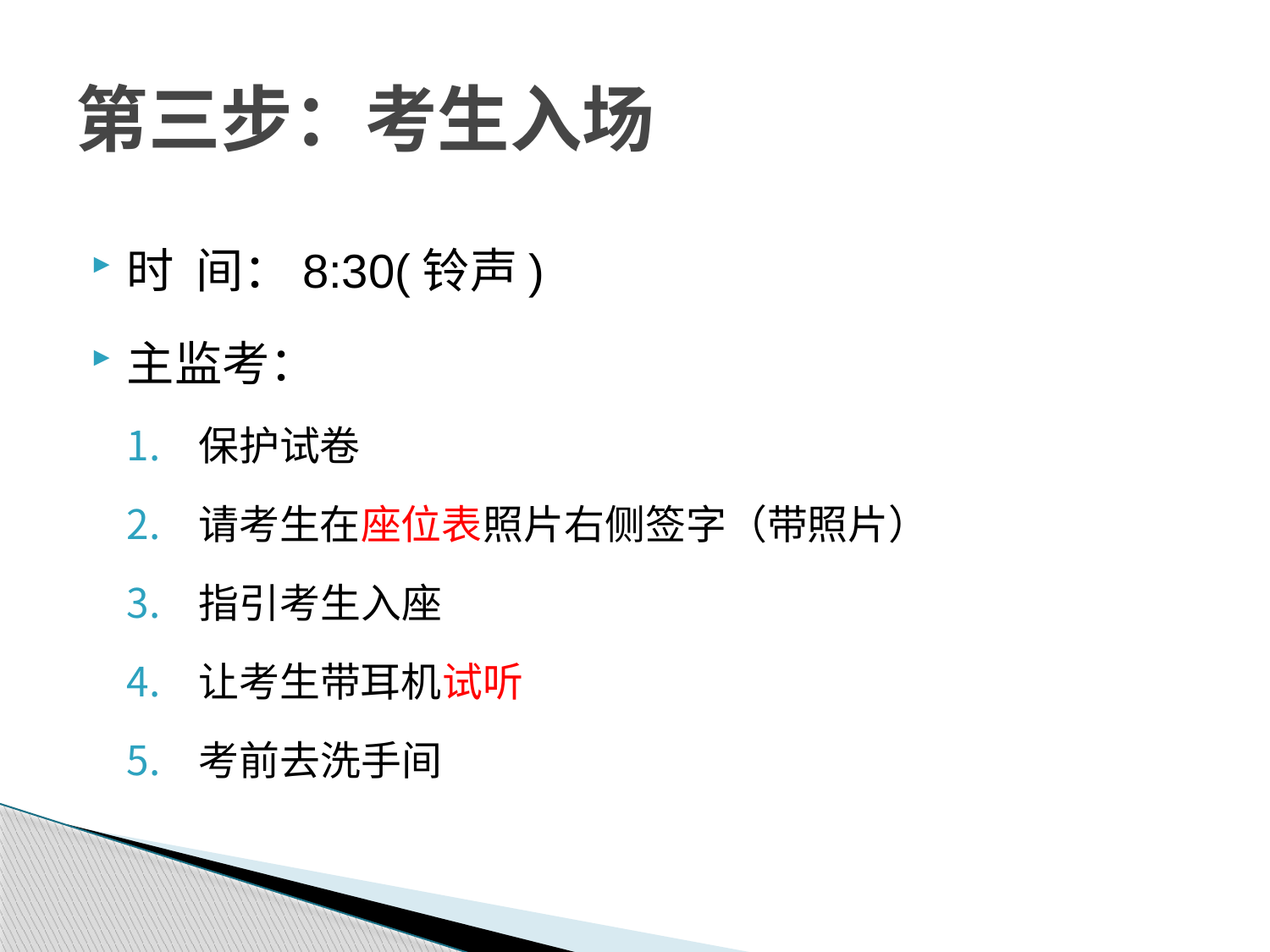

# 第三步：考生入场
时  间：8:30(铃声)
主监考：
保护试卷
请考生在座位表照片右侧签字（带照片）
指引考生入座
让考生带耳机试听
考前去洗手间